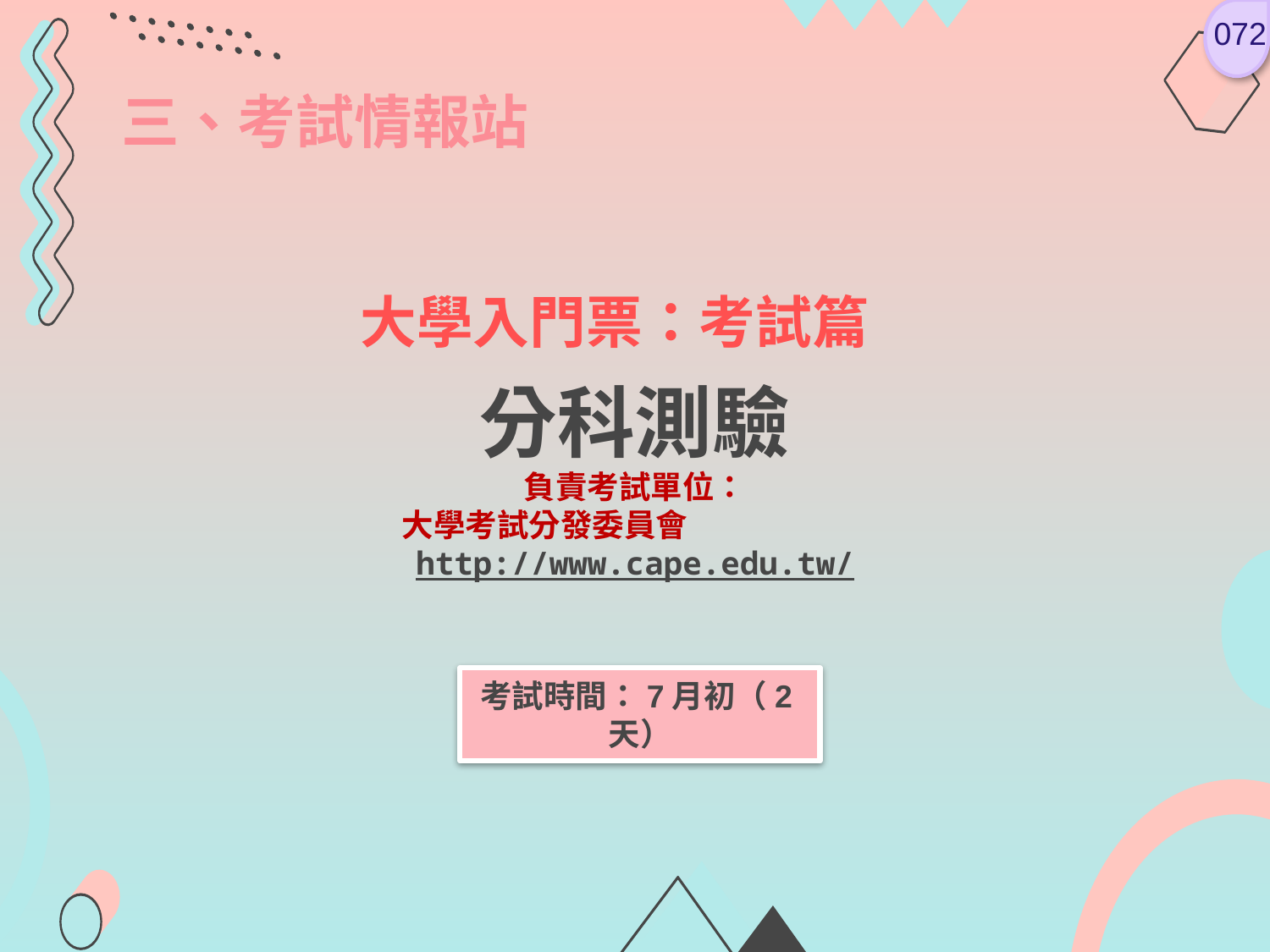

072
三、考試情報站
大學入門票：考試篇
分科測驗
負責考試單位：
大學考試分發委員會                        http://www.cape.edu.tw/
考試時間：7月初（2天）